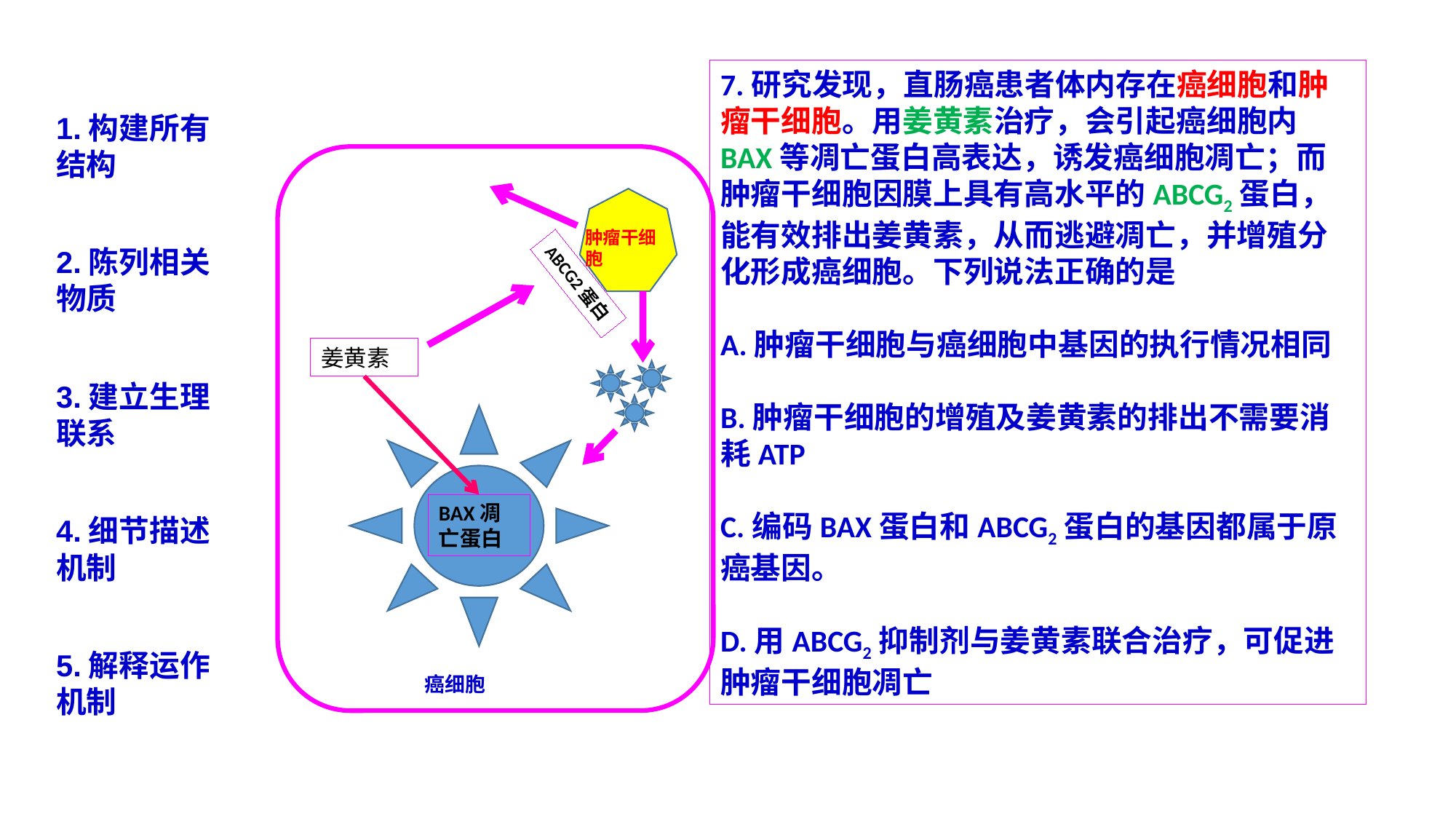

7.研究发现，直肠癌患者体内存在癌细胞和肿瘤干细胞。用姜黄素治疗，会引起癌细胞内BAX等凋亡蛋白高表达，诱发癌细胞凋亡；而肿瘤干细胞因膜上具有高水平的ABCG2蛋白，能有效排出姜黄素，从而逃避凋亡，并增殖分化形成癌细胞。下列说法正确的是

A.肿瘤干细胞与癌细胞中基因的执行情况相同

B.肿瘤干细胞的增殖及姜黄素的排出不需要消耗ATP

C.编码BAX蛋白和ABCG2蛋白的基因都属于原癌基因。

D.用ABCG2抑制剂与姜黄素联合治疗，可促进肿瘤干细胞凋亡
1.构建所有结构

2.陈列相关物质

3.建立生理联系

4.细节描述机制

5.解释运作机制

肿瘤干细胞
ABCG2蛋白
姜黄素

 癌细胞
BAX凋亡蛋白